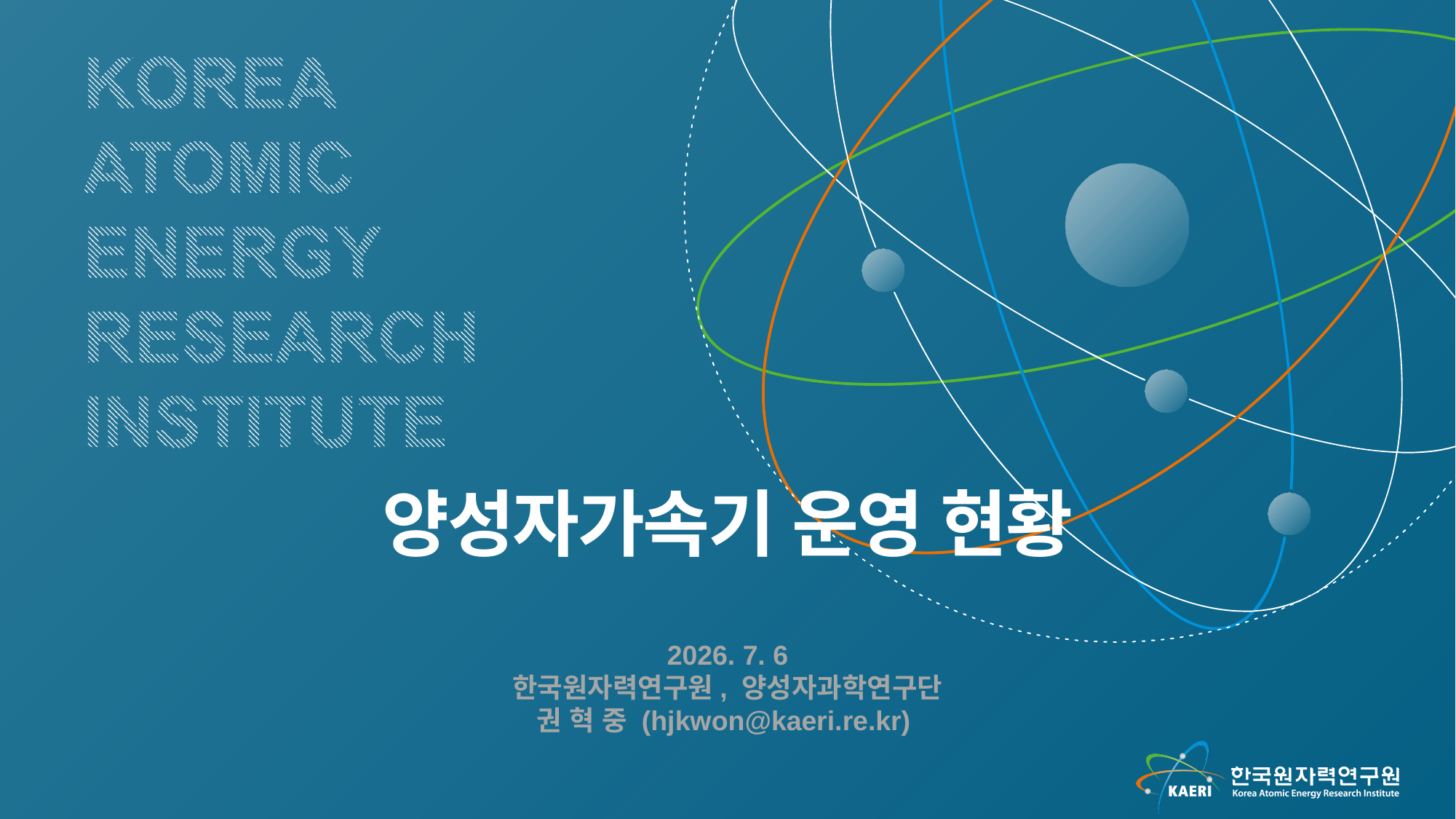

양성자가속기 운영 현황
2026. 7. 6
한국원자력연구원, 양성자과학연구단
권 혁 중 (hjkwon@kaeri.re.kr)